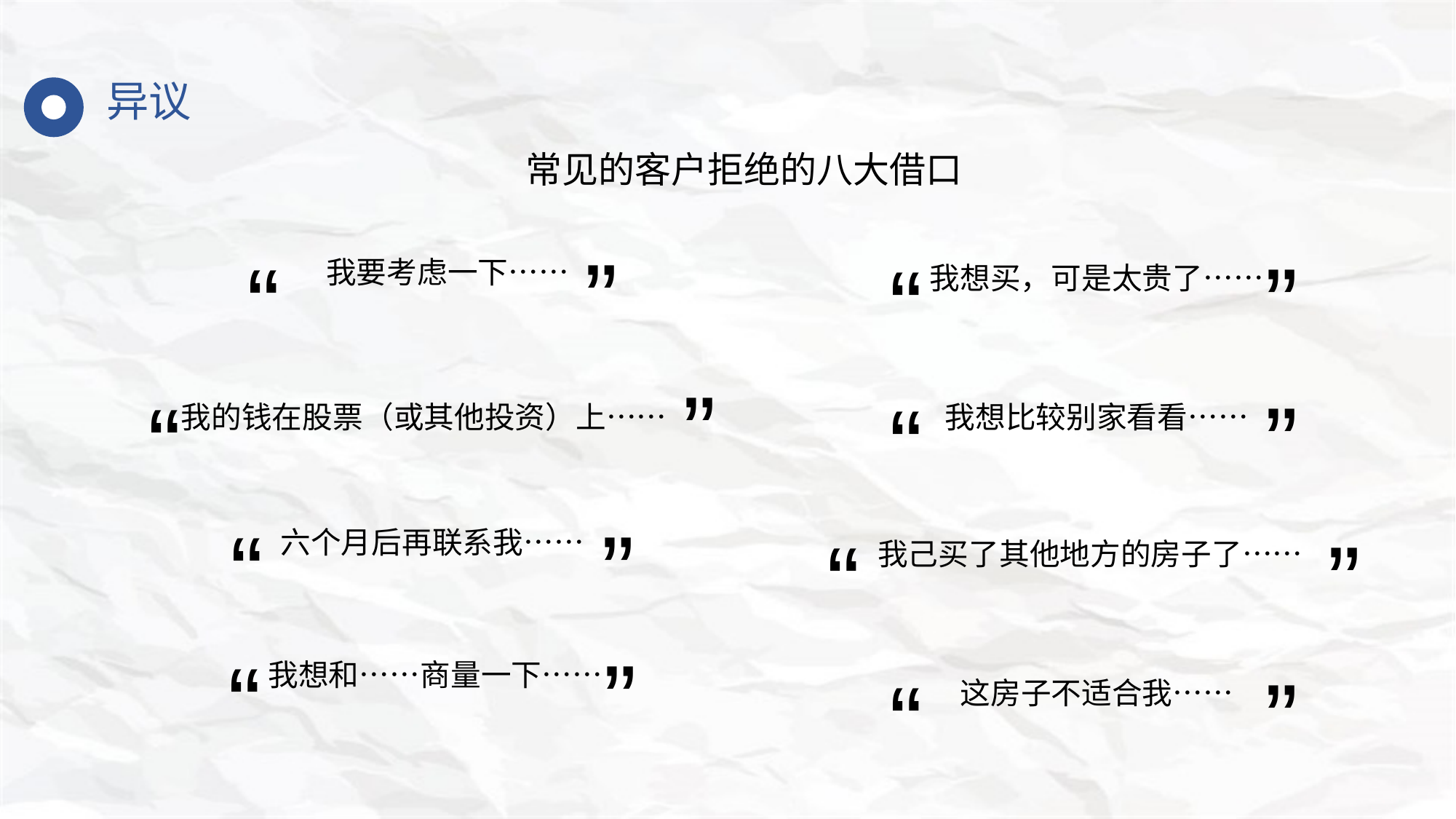

异议

常见的客户拒绝的八大借口
”
“
我要考虑一下……
”
“
我想买，可是太贵了……
”
“
我的钱在股票（或其他投资）上……
”
“
我想比较别家看看……
”
“
六个月后再联系我……
”
“
我己买了其他地方的房子了……
”
“
我想和……商量一下……
”
“
这房子不适合我……